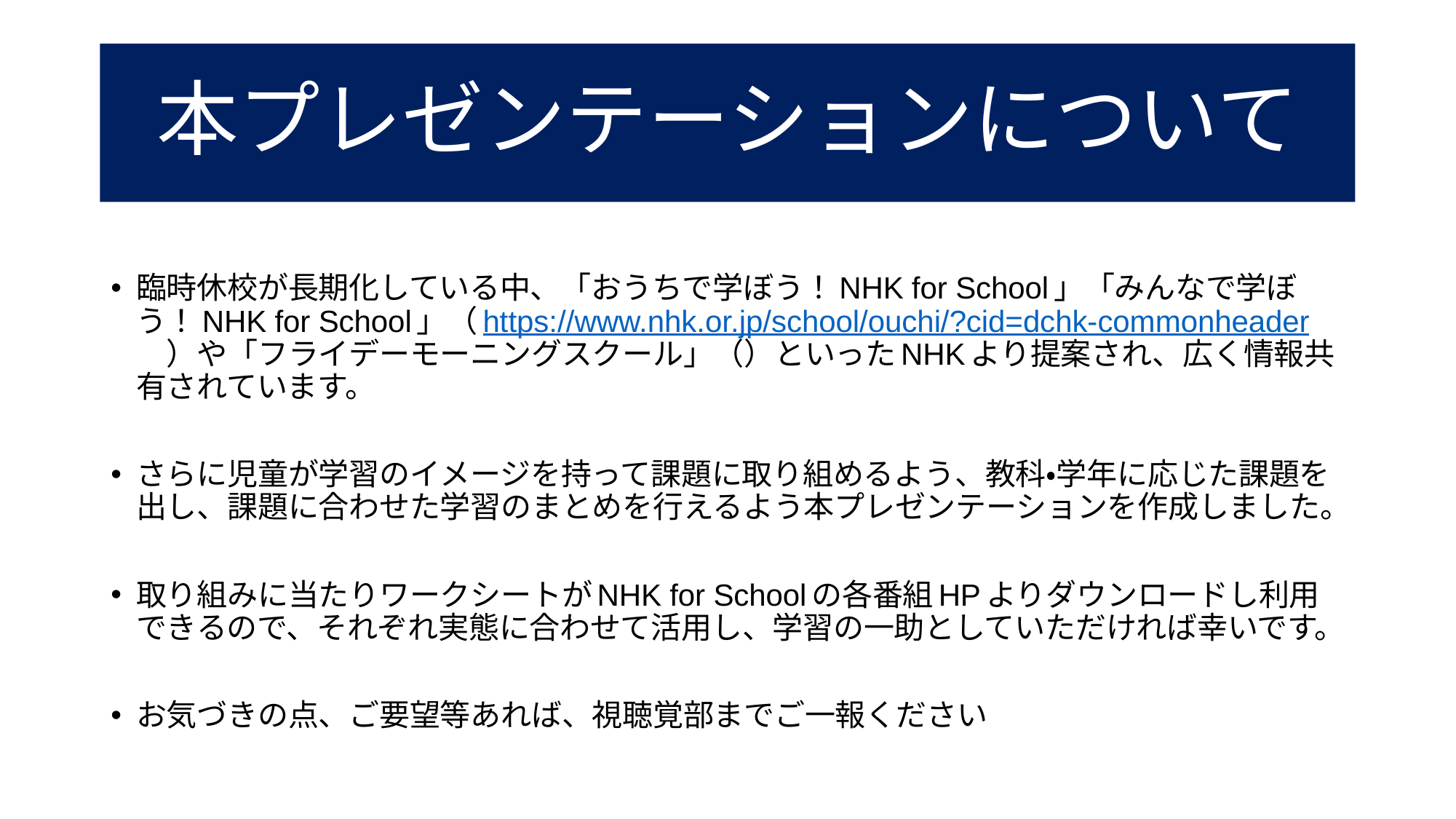

# 本プレゼンテーションについて

臨時休校が長期化している中、「おうちで学ぼう！NHK for School」「みんなで学ぼう！NHK for School」（https://www.nhk.or.jp/school/ouchi/?cid=dchk-commonheader　）や「フライデーモーニングスクール」（）といったNHKより提案され、広く情報共有されています。

さらに児童が学習のイメージを持って課題に取り組めるよう、教科・学年に応じた課題を出し、課題に合わせた学習のまとめを行えるよう本プレゼンテーションを作成しました。

取り組みに当たりワークシートがNHK for Schoolの各番組HPよりダウンロードし利用できるので、それぞれ実態に合わせて活用し、学習の一助としていただければ幸いです。

お気づきの点、ご要望等あれば、視聴覚部までご一報ください